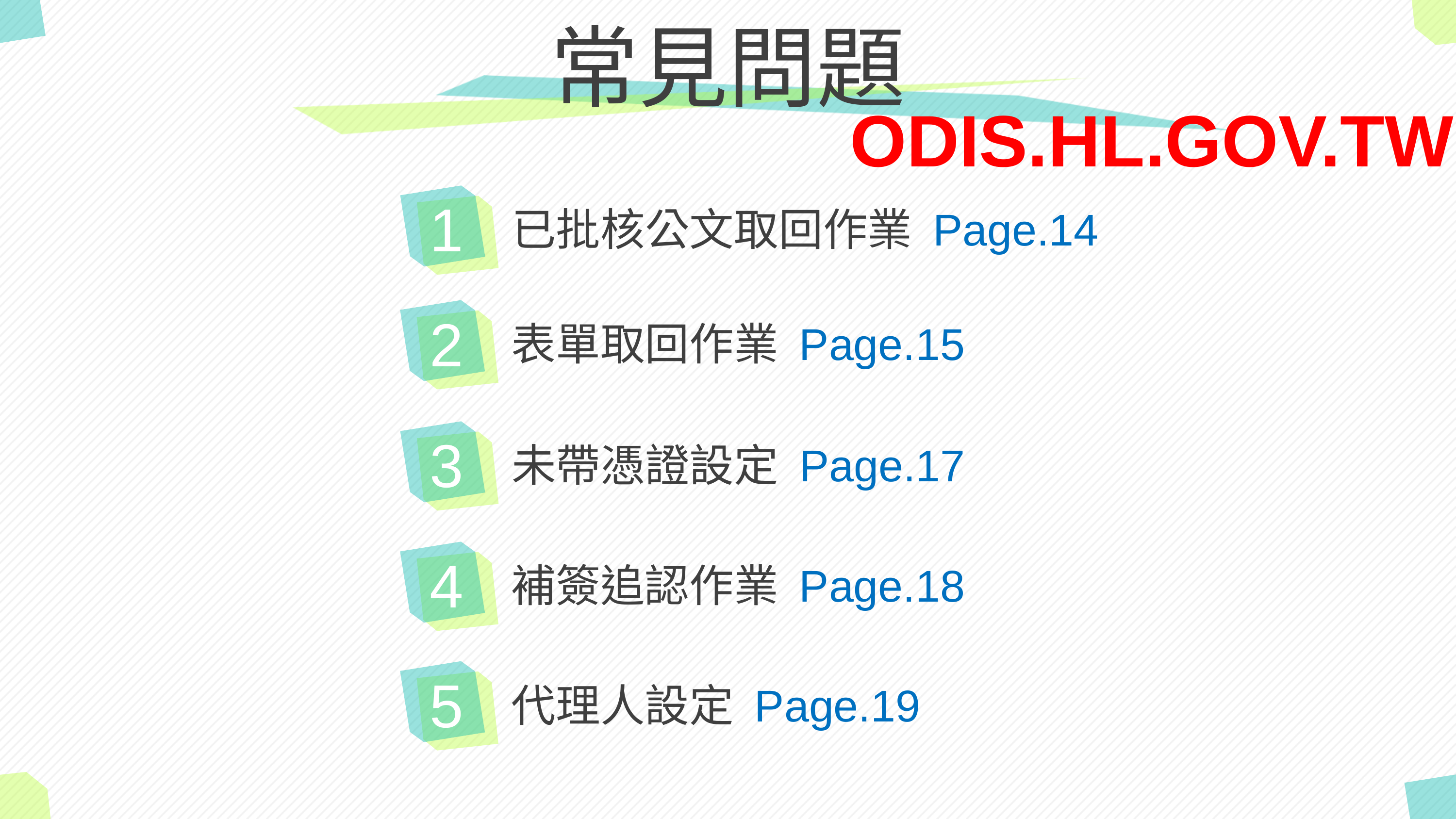

# 常見問題
ODIS.HL.GOV.TW
1
已批核公文取回作業 Page.14
2
表單取回作業 Page.15
3
未帶憑證設定 Page.17
4
補簽追認作業 Page.18
5
代理人設定 Page.19